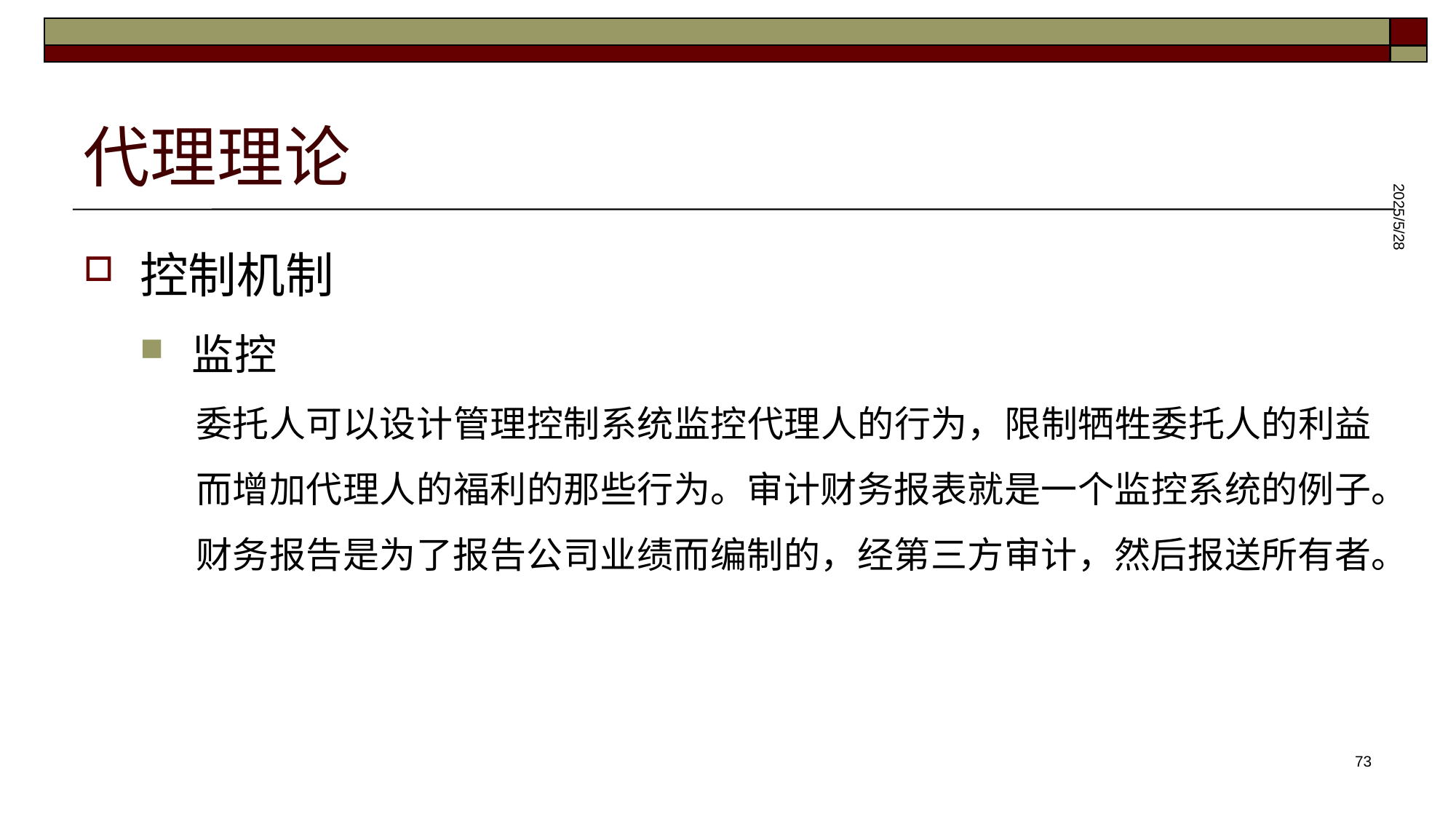

# 代理理论
控制机制
监控
委托人可以设计管理控制系统监控代理人的行为，限制牺牲委托人的利益而增加代理人的福利的那些行为。审计财务报表就是一个监控系统的例子。财务报告是为了报告公司业绩而编制的，经第三方审计，然后报送所有者。

2025/5/28
73